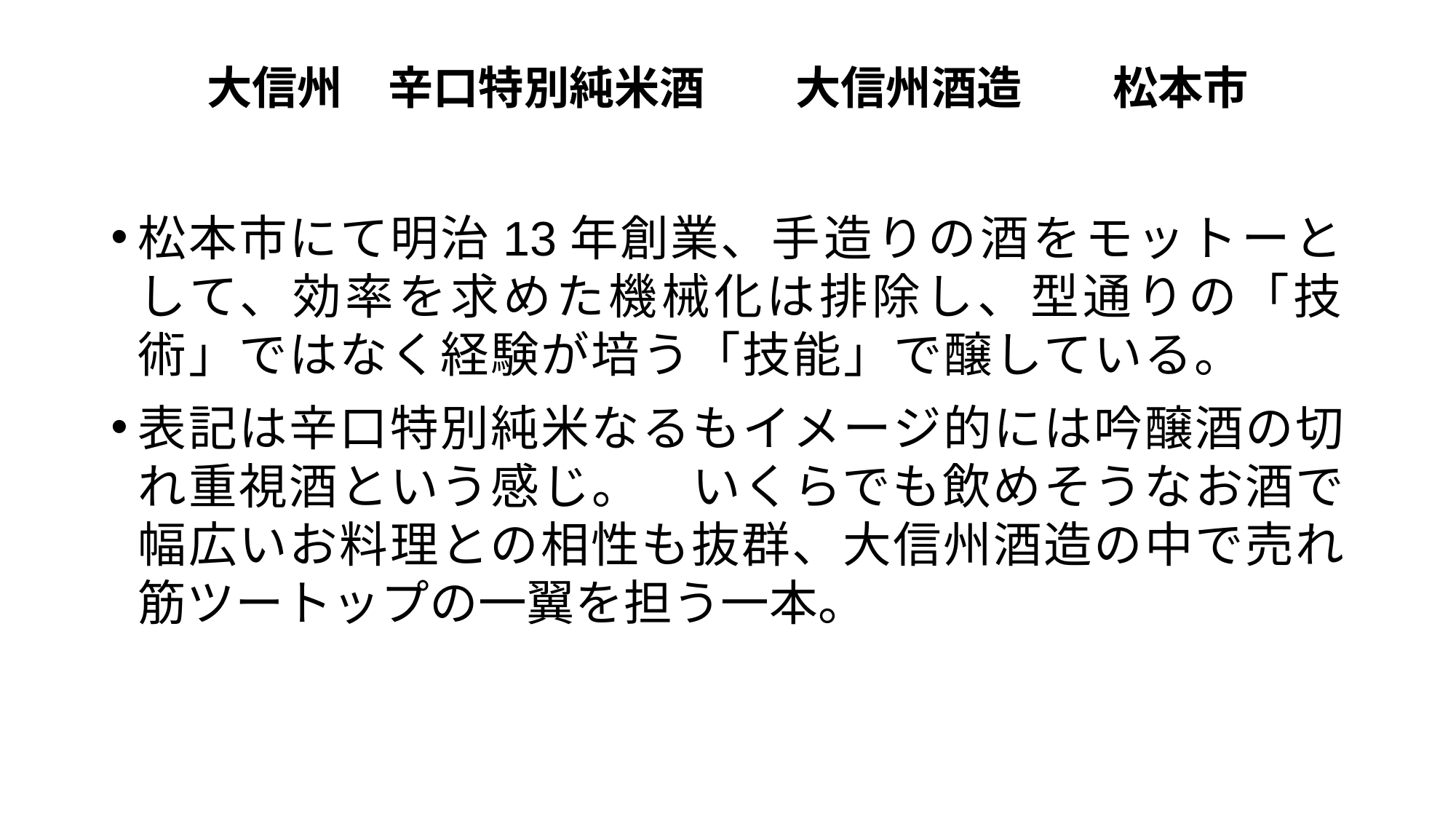

# 大信州　辛口特別純米酒　　大信州酒造　　松本市
松本市にて明治13年創業、手造りの酒をモットーとして、効率を求めた機械化は排除し、型通りの「技術」ではなく経験が培う「技能」で醸している。
表記は辛口特別純米なるもイメージ的には吟醸酒の切れ重視酒という感じ。　いくらでも飲めそうなお酒で幅広いお料理との相性も抜群、大信州酒造の中で売れ筋ツートップの一翼を担う一本。